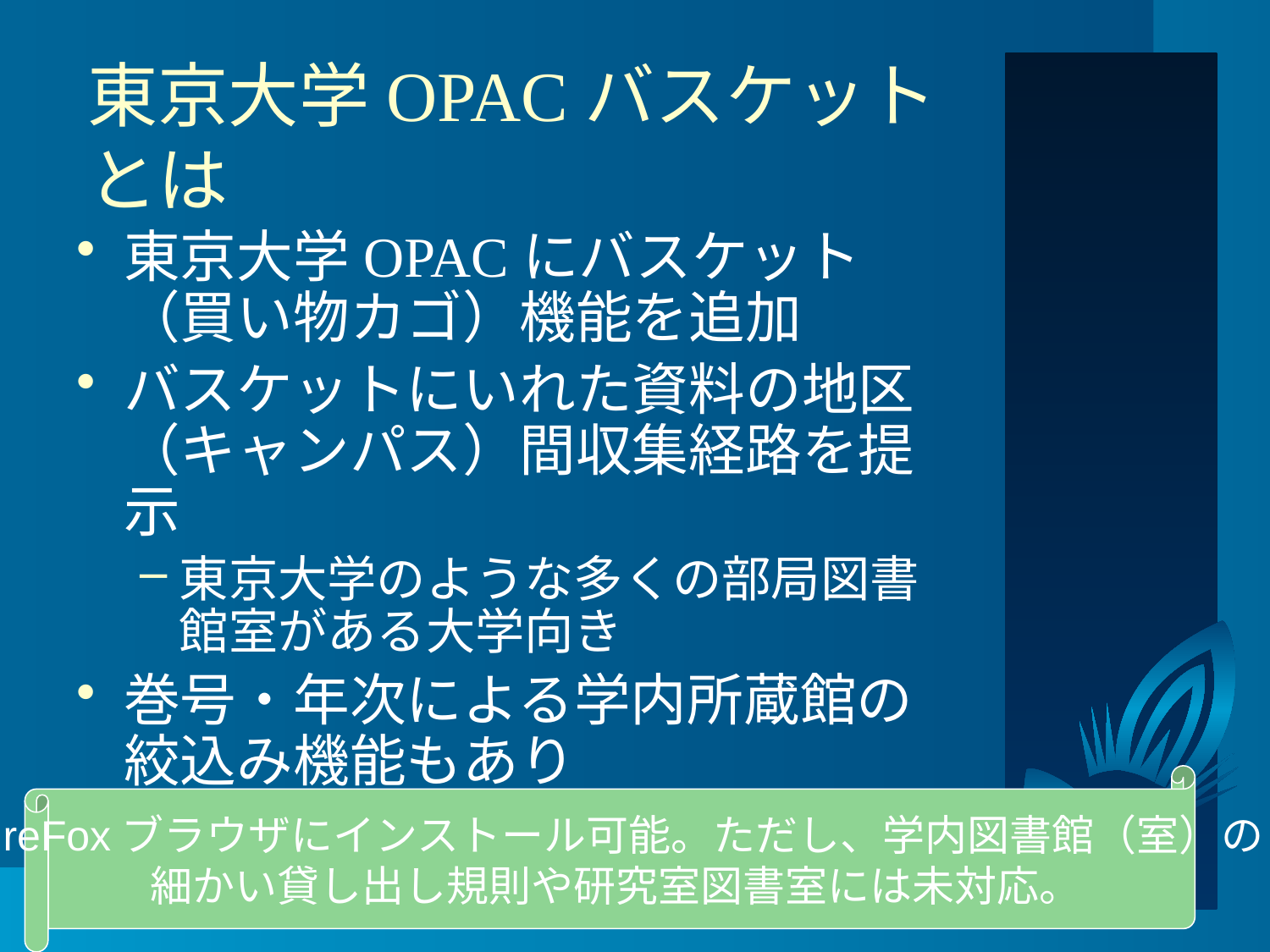

# 東京大学OPACバスケットとは
東京大学OPACにバスケット（買い物カゴ）機能を追加
バスケットにいれた資料の地区（キャンパス）間収集経路を提示
東京大学のような多くの部局図書館室がある大学向き
巻号・年次による学内所蔵館の絞込み機能もあり
FireFoxブラウザにインストール可能。ただし、学内図書館（室）の
細かい貸し出し規則や研究室図書室には未対応。